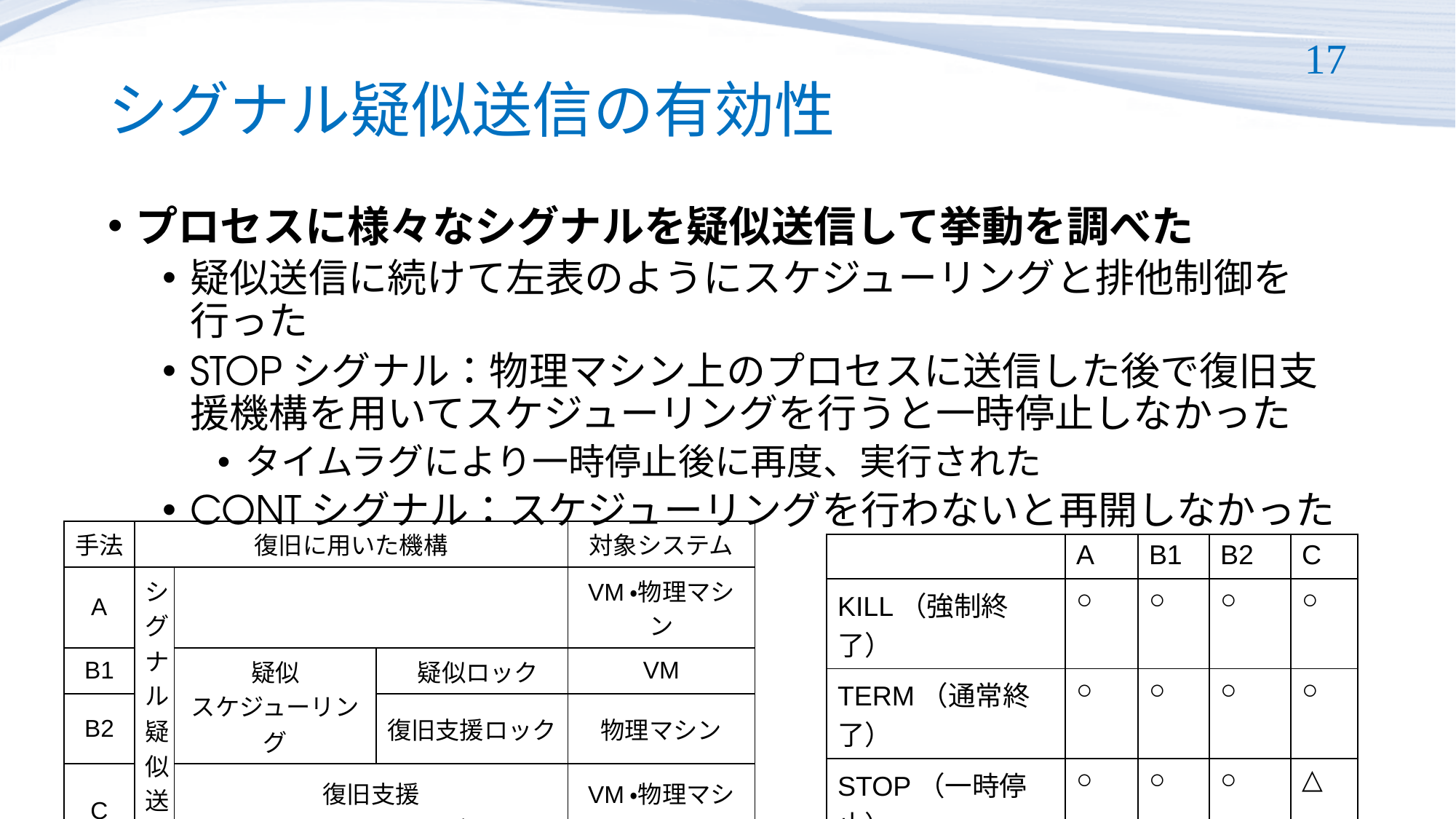

# シグナル疑似送信の有効性
17
プロセスに様々なシグナルを疑似送信して挙動を調べた
疑似送信に続けて左表のようにスケジューリングと排他制御を行った
STOPシグナル：物理マシン上のプロセスに送信した後で復旧支援機構を用いてスケジューリングを行うと一時停止しなかった
タイムラグにより一時停止後に再度、実行された
CONTシグナル：スケジューリングを行わないと再開しなかった
| 手法 | 復旧に用いた機構 |  |  | 対象システム |
| --- | --- | --- | --- | --- |
| A | シグナル疑似送信 |  |  | VM・物理マシン |
| B1 |  | 疑似 スケジューリング | 疑似ロック | VM |
| B2 |  |  | 復旧支援ロック | 物理マシン |
| C |  | 復旧支援 スケジューリング |  | VM・物理マシン |
|  | A | B1 | B2 | C |
| --- | --- | --- | --- | --- |
| KILL（強制終了） | ○ | ○ | ○ | ○ |
| TERM（通常終了） | ○ | ○ | ○ | ○ |
| STOP（一時停止） | ○ | ○ | ○ | △ |
| CONT（再開） | × | ○ | ○ | ○ |